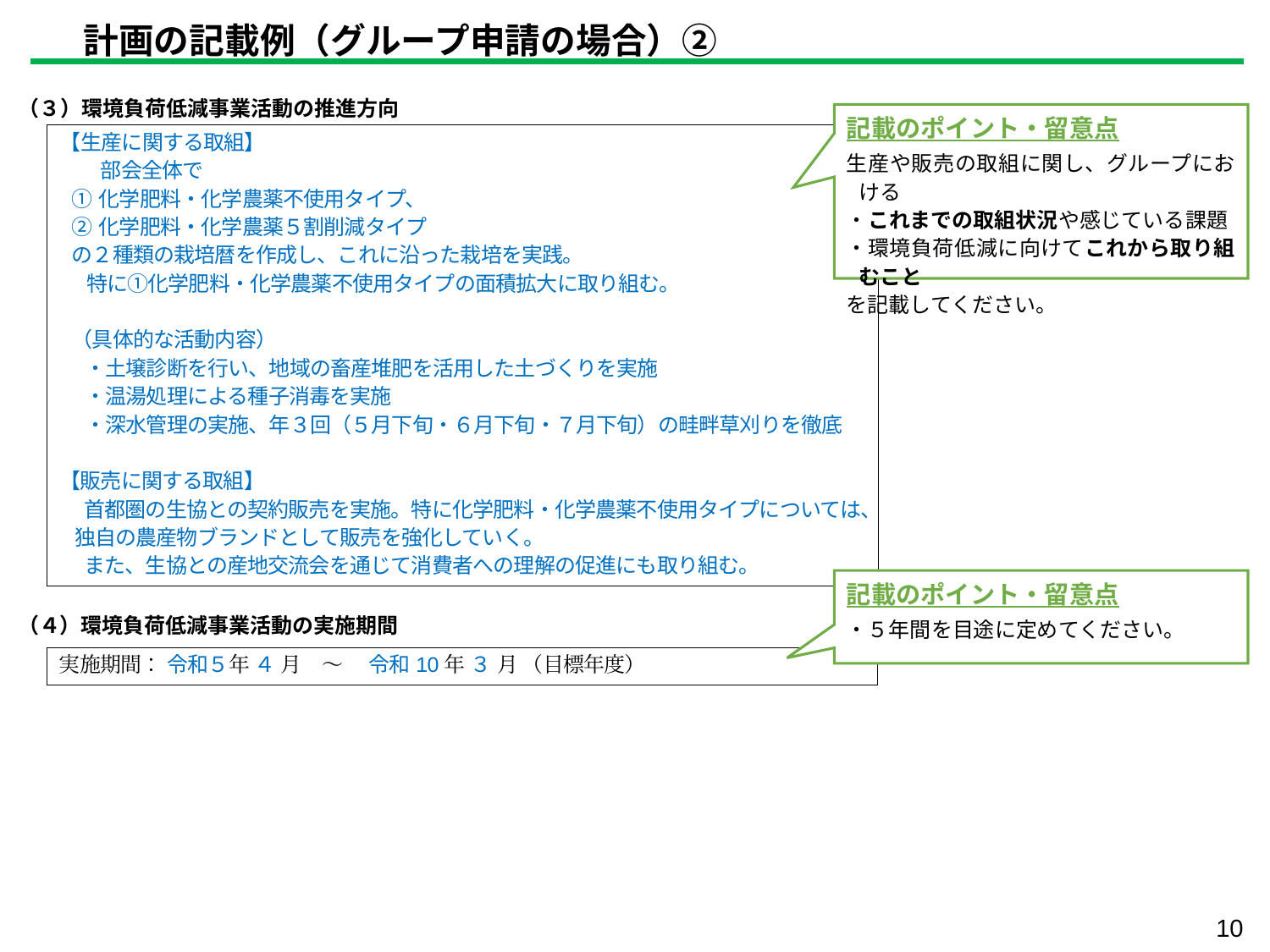

計画の記載例（グループ申請の場合）②
（３）環境負荷低減事業活動の推進方向
記載のポイント・留意点
生産や販売の取組に関し、グループにおける
・これまでの取組状況や感じている課題
・環境負荷低減に向けてこれから取り組むこと
を記載してください。

| 【生産に関する取組】 　　部会全体で ①化学肥料・化学農薬不使用タイプ、 ②化学肥料・化学農薬５割削減タイプ の２種類の栽培暦を作成し、これに沿った栽培を実践。 特に①化学肥料・化学農薬不使用タイプの面積拡大に取り組む。 （具体的な活動内容） ・土壌診断を行い、地域の畜産堆肥を活用した土づくりを実施 ・温湯処理による種子消毒を実施 ・深水管理の実施、年３回（５月下旬・６月下旬・７月下旬）の畦畔草刈りを徹底 【販売に関する取組】 　 首都圏の生協との契約販売を実施。特に化学肥料・化学農薬不使用タイプについては、 独自の農産物ブランドとして販売を強化していく。 　 また、生協との産地交流会を通じて消費者への理解の促進にも取り組む。 |
| --- |
記載のポイント・留意点
・５年間を目途に定めてください。
（４）環境負荷低減事業活動の実施期間
| 実施期間： 令和５年 ４ 月　～　 令和10年 ３ 月 （目標年度） |
| --- |
10